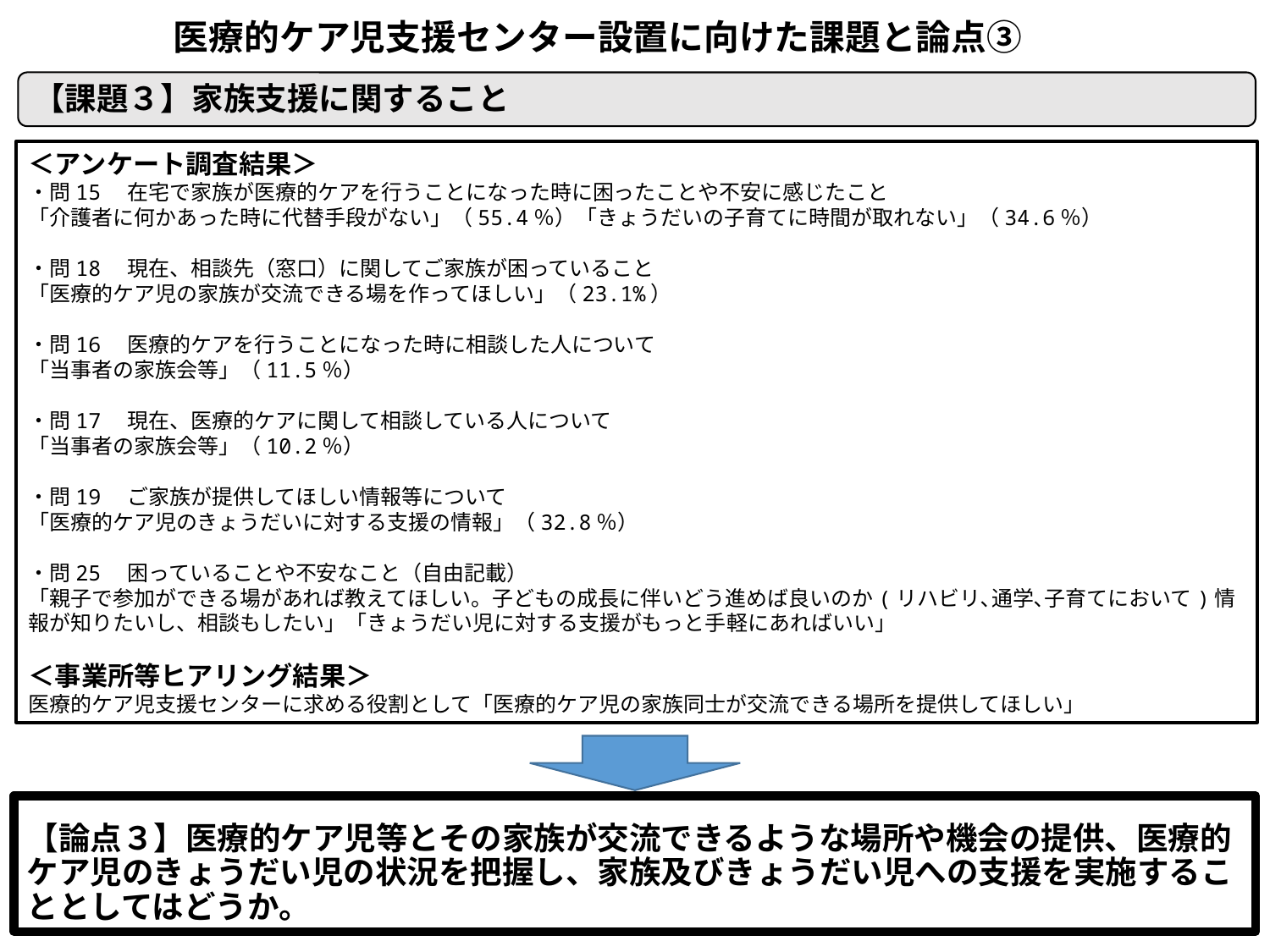

医療的ケア児支援センター設置に向けた課題と論点③
【課題３】家族支援に関すること
＜アンケート調査結果＞
・問15　在宅で家族が医療的ケアを行うことになった時に困ったことや不安に感じたこと
「介護者に何かあった時に代替手段がない」（55.4％）「きょうだいの子育てに時間が取れない」（34.6％）

・問18　現在、相談先（窓口）に関してご家族が困っていること
「医療的ケア児の家族が交流できる場を作ってほしい」（23.1%）

・問16　医療的ケアを行うことになった時に相談した人について
「当事者の家族会等」（11.5％）

・問17　現在、医療的ケアに関して相談している人について
「当事者の家族会等」（10.2％）

・問19　ご家族が提供してほしい情報等について
「医療的ケア児のきょうだいに対する支援の情報」（32.8％）

・問25　困っていることや不安なこと（自由記載）
「親子で参加ができる場があれば教えてほしい。子どもの成長に伴いどう進めば良いのか(リハビリ､通学､子育てにおいて)情報が知りたいし、相談もしたい」「きょうだい児に対する支援がもっと手軽にあればいい」

＜事業所等ヒアリング結果＞
医療的ケア児支援センターに求める役割として「医療的ケア児の家族同士が交流できる場所を提供してほしい」

【論点３】医療的ケア児等とその家族が交流できるような場所や機会の提供、医療的ケア児のきょうだい児の状況を把握し、家族及びきょうだい児への支援を実施することとしてはどうか。